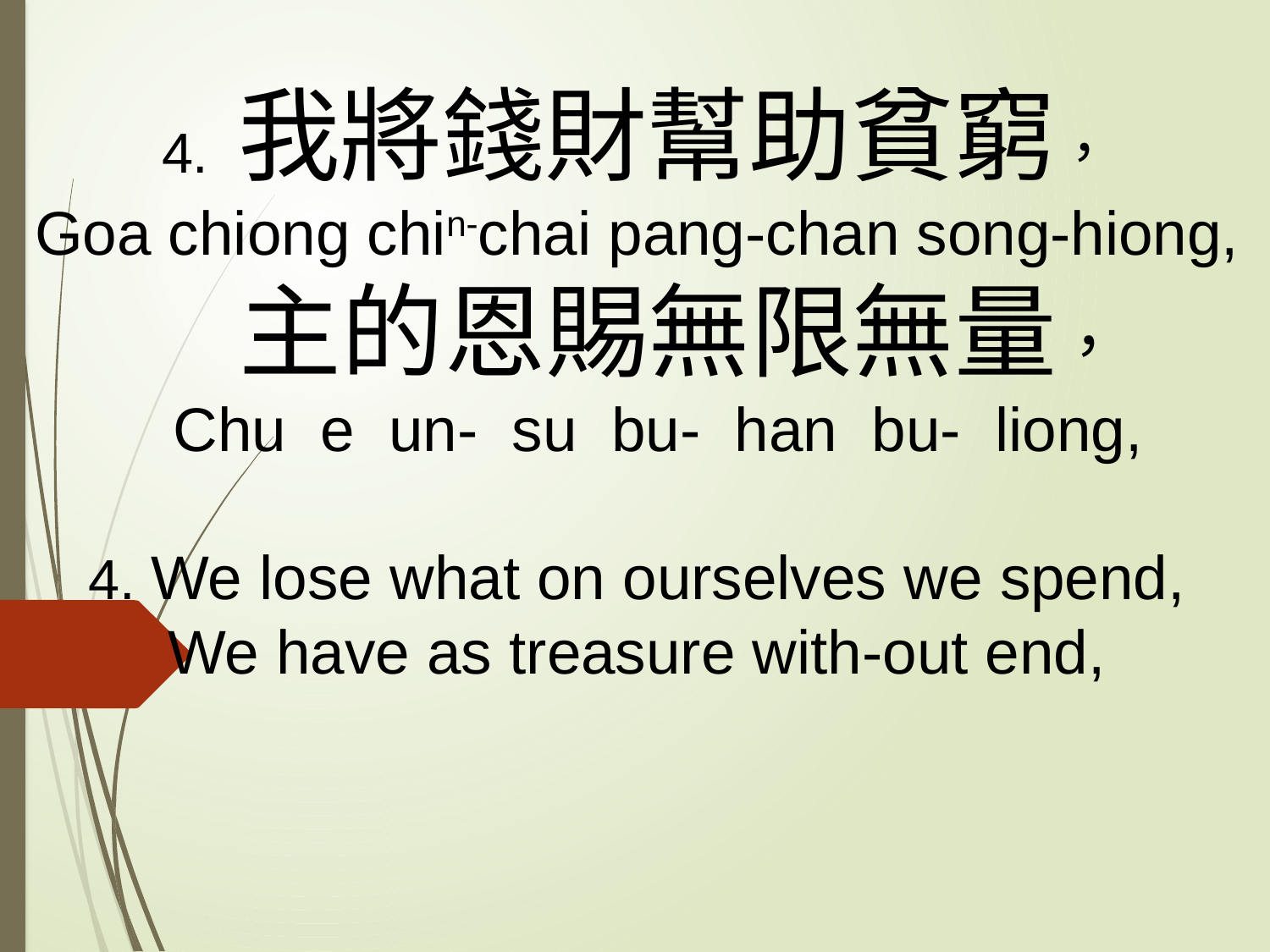

# 4. 我將錢財幫助貧窮， Goa chiong chin-chai pang-chan song-hiong, 主的恩賜無限無量， Chu  e  un-  su  bu-  han  bu-  liong, 4. We lose what on ourselves we spend, We have as treasure with-out end,